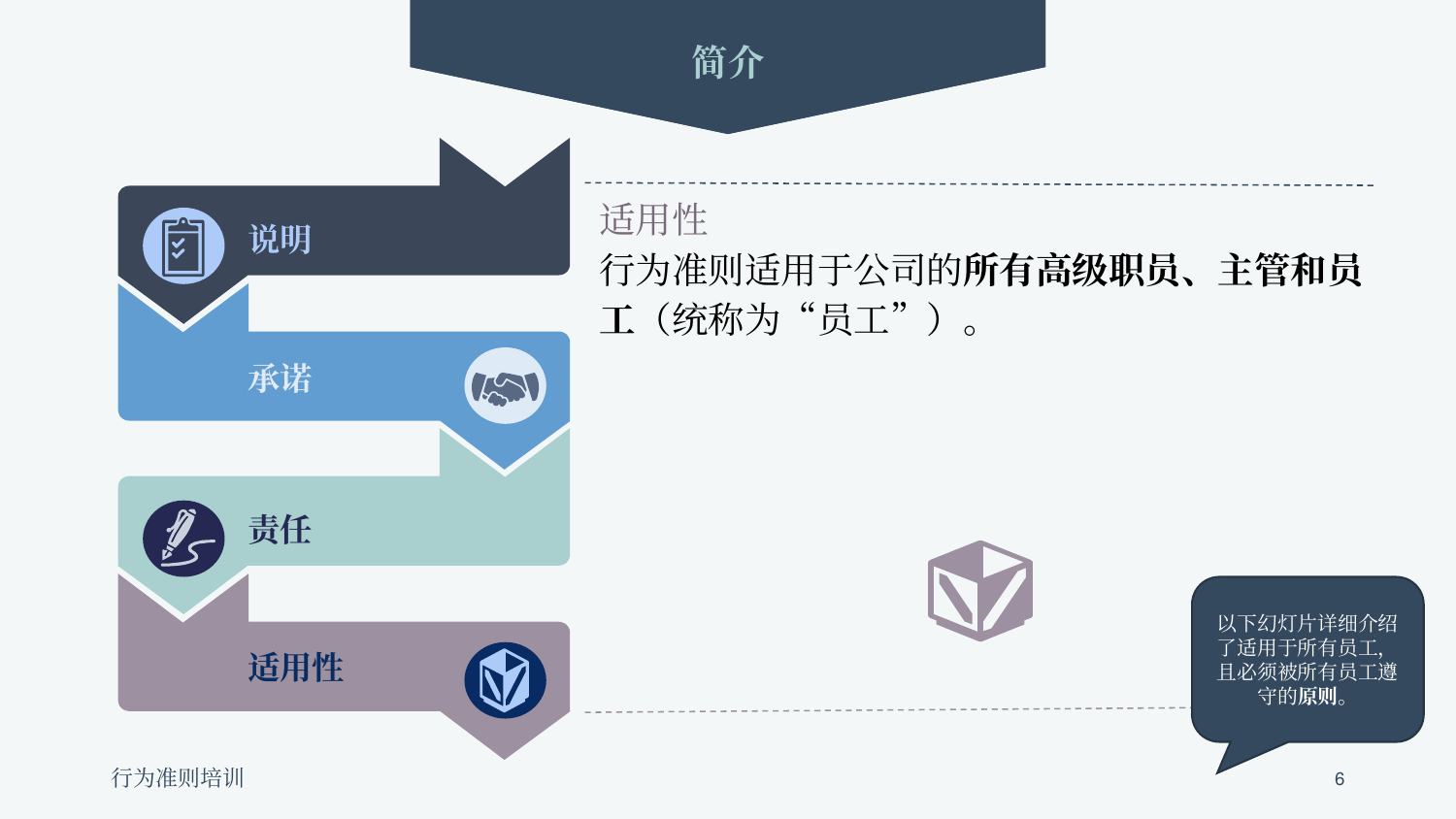

简介

说明

承诺

责任

适用性
适用性
行为准则适用于公司的所有高级职员、主管和员工（统称为“员工”）。

以下幻灯片详细介绍了适用于所有员工，且必须被所有员工遵守的原则。

6